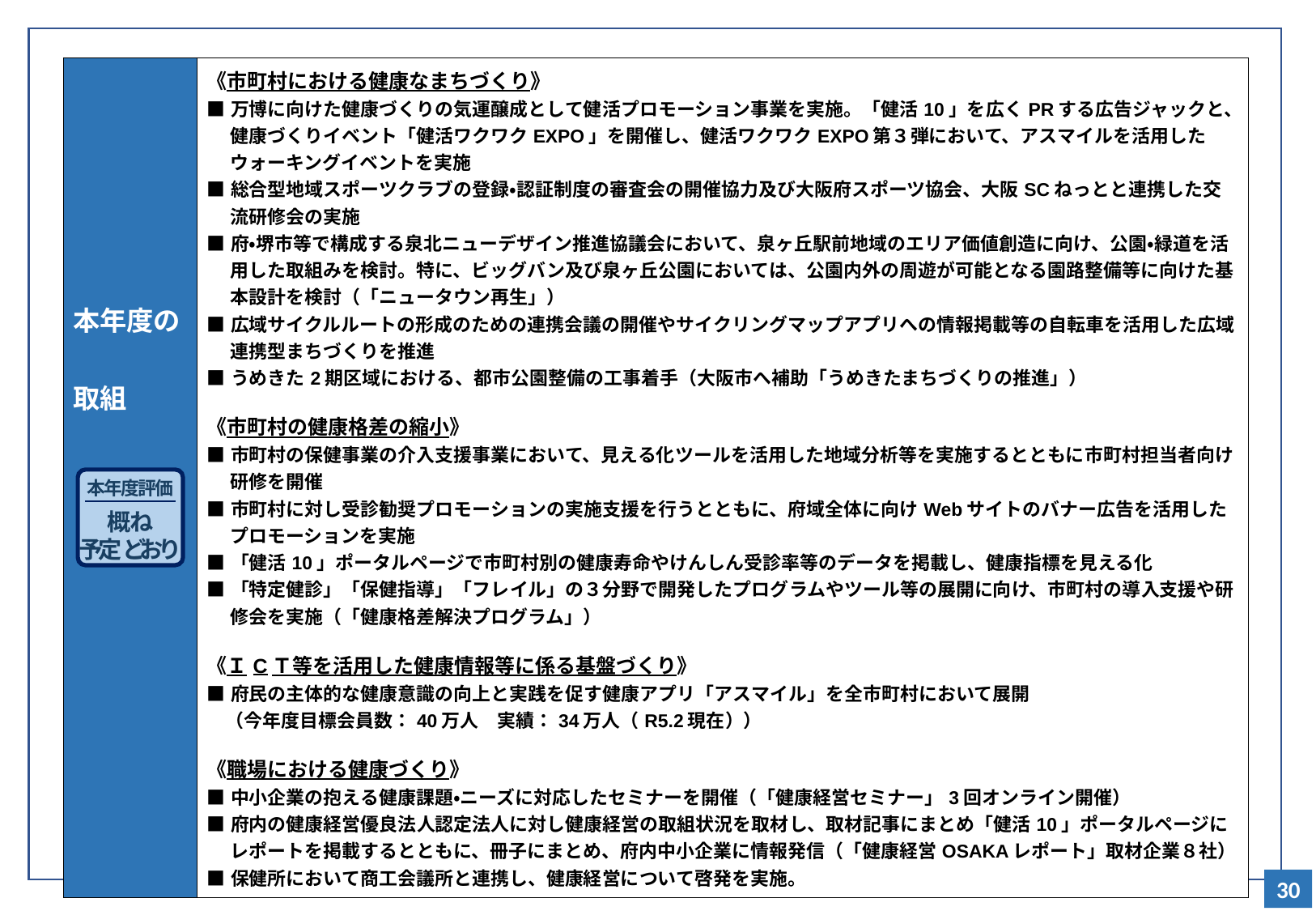

| 本年度の 取組 | 《市町村における健康なまちづくり》 ■万博に向けた健康づくりの気運醸成として健活プロモーション事業を実施。「健活10」を広くPRする広告ジャックと、健康づくりイベント「健活ワクワクEXPO」を開催し、健活ワクワクEXPO第３弾において、アスマイルを活用したウォーキングイベントを実施 ■総合型地域スポーツクラブの登録・認証制度の審査会の開催協力及び大阪府スポーツ協会、大阪SCねっとと連携した交流研修会の実施 ■府・堺市等で構成する泉北ニューデザイン推進協議会において、泉ヶ丘駅前地域のエリア価値創造に向け、公園・緑道を活用した取組みを検討。特に、ビッグバン及び泉ヶ丘公園においては、公園内外の周遊が可能となる園路整備等に向けた基本設計を検討（「ニュータウン再生」） ■広域サイクルルートの形成のための連携会議の開催やサイクリングマップアプリへの情報掲載等の自転車を活用した広域連携型まちづくりを推進 ■うめきた2期区域における、都市公園整備の工事着手（大阪市へ補助「うめきたまちづくりの推進」） 《市町村の健康格差の縮小》 ■市町村の保健事業の介入支援事業において、見える化ツールを活用した地域分析等を実施するとともに市町村担当者向け研修を開催 ■市町村に対し受診勧奨プロモーションの実施支援を行うとともに、府域全体に向けWebサイトのバナー広告を活用したプロモーションを実施 ■「健活10」ポータルページで市町村別の健康寿命やけんしん受診率等のデータを掲載し、健康指標を見える化 ■「特定健診」「保健指導」「フレイル」の３分野で開発したプログラムやツール等の展開に向け、市町村の導入支援や研修会を実施（「健康格差解決プログラム」） 《ＩCＴ等を活用した健康情報等に係る基盤づくり》 ■府民の主体的な健康意識の向上と実践を促す健康アプリ「アスマイル」を全市町村において展開 　（今年度目標会員数：40万人　実績：34万人（R5.2現在）） 《職場における健康づくり》 ■中小企業の抱える健康課題・ニーズに対応したセミナーを開催（「健康経営セミナー」3回オンライン開催） ■府内の健康経営優良法人認定法人に対し健康経営の取組状況を取材し、取材記事にまとめ「健活10」ポータルページにレポートを掲載するとともに、冊子にまとめ、府内中小企業に情報発信（「健康経営OSAKAレポート」取材企業８社） ■保健所において商工会議所と連携し、健康経営について啓発を実施。 |
| --- | --- |
本年度評価

概ね
予定どおり
30